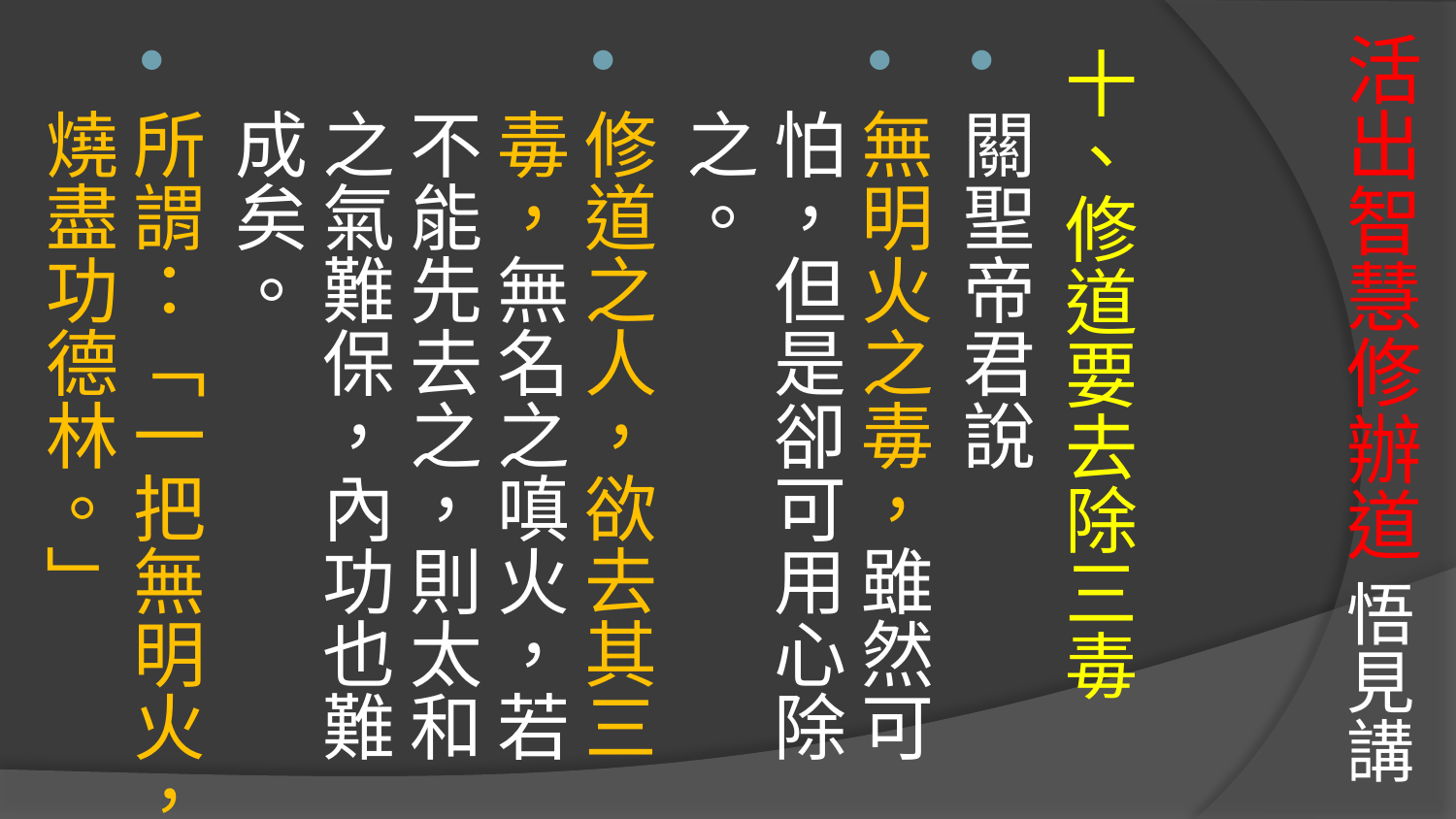

# 活出智慧修辦道 悟見講
十、修道要去除三毒
關聖帝君說
無明火之毒，雖然可怕，但是卻可用心除之。
修道之人，欲去其三毒，無名之嗔火，若不能先去之，則太和之氣難保，內功也難成矣。
所謂：「一把無明火，燒盡功德林。」